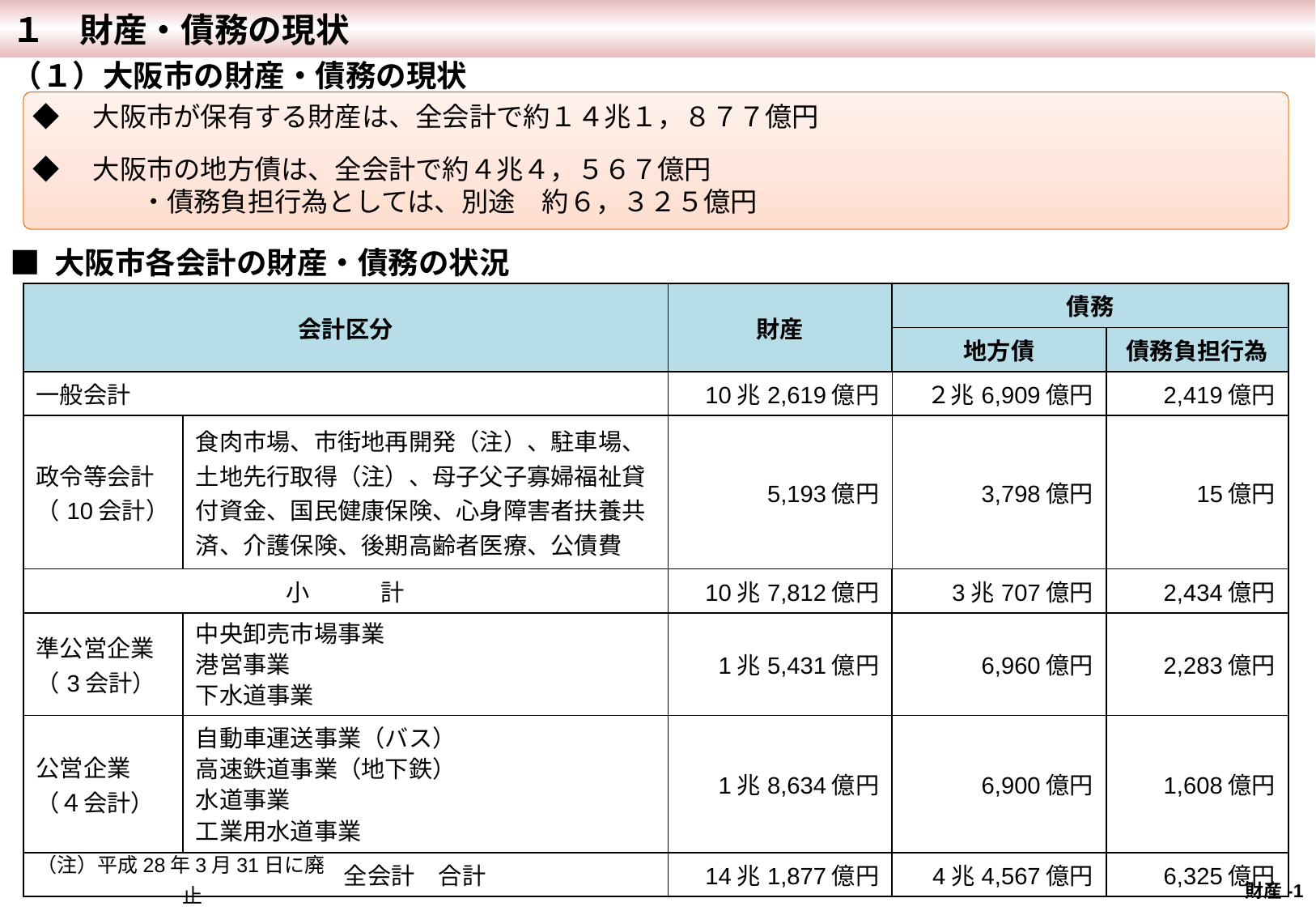

１　財産・債務の現状
（１）大阪市の財産・債務の現状
◆　大阪市が保有する財産は、全会計で約１４兆１，８７７億円

◆　大阪市の地方債は、全会計で約４兆４，５６７億円
　　　　・債務負担行為としては、別途　約６，３２５億円
■ 大阪市各会計の財産・債務の状況
| 会計区分 |  | 財産 | 債務 |  |
| --- | --- | --- | --- | --- |
|  |  |  | 地方債 | 債務負担行為 |
| 一般会計 |  | 10兆2,619億円 | ２兆6,909億円 | 2,419億円 |
| 政令等会計 （10会計） | 食肉市場、市街地再開発（注）、駐車場、土地先行取得（注）、母子父子寡婦福祉貸付資金、国民健康保険、心身障害者扶養共済、介護保険、後期高齢者医療、公債費 | 5,193億円 | 3,798億円 | 15億円 |
| 小　　　計 |  | 10兆7,812億円 | 3兆707億円 | 2,434億円 |
| 準公営企業 （3会計） | 中央卸売市場事業 港営事業 下水道事業 | 1兆5,431億円 | 6,960億円 | 2,283億円 |
| 公営企業 （４会計） | 自動車運送事業（バス） 高速鉄道事業（地下鉄） 水道事業 工業用水道事業 | 1兆8,634億円 | 6,900億円 | 1,608億円 |
| 全会計　合計 |  | 14兆1,877億円 | 4兆4,567億円 | 6,325億円 |
（注）平成28年3月31日に廃止
財産-1